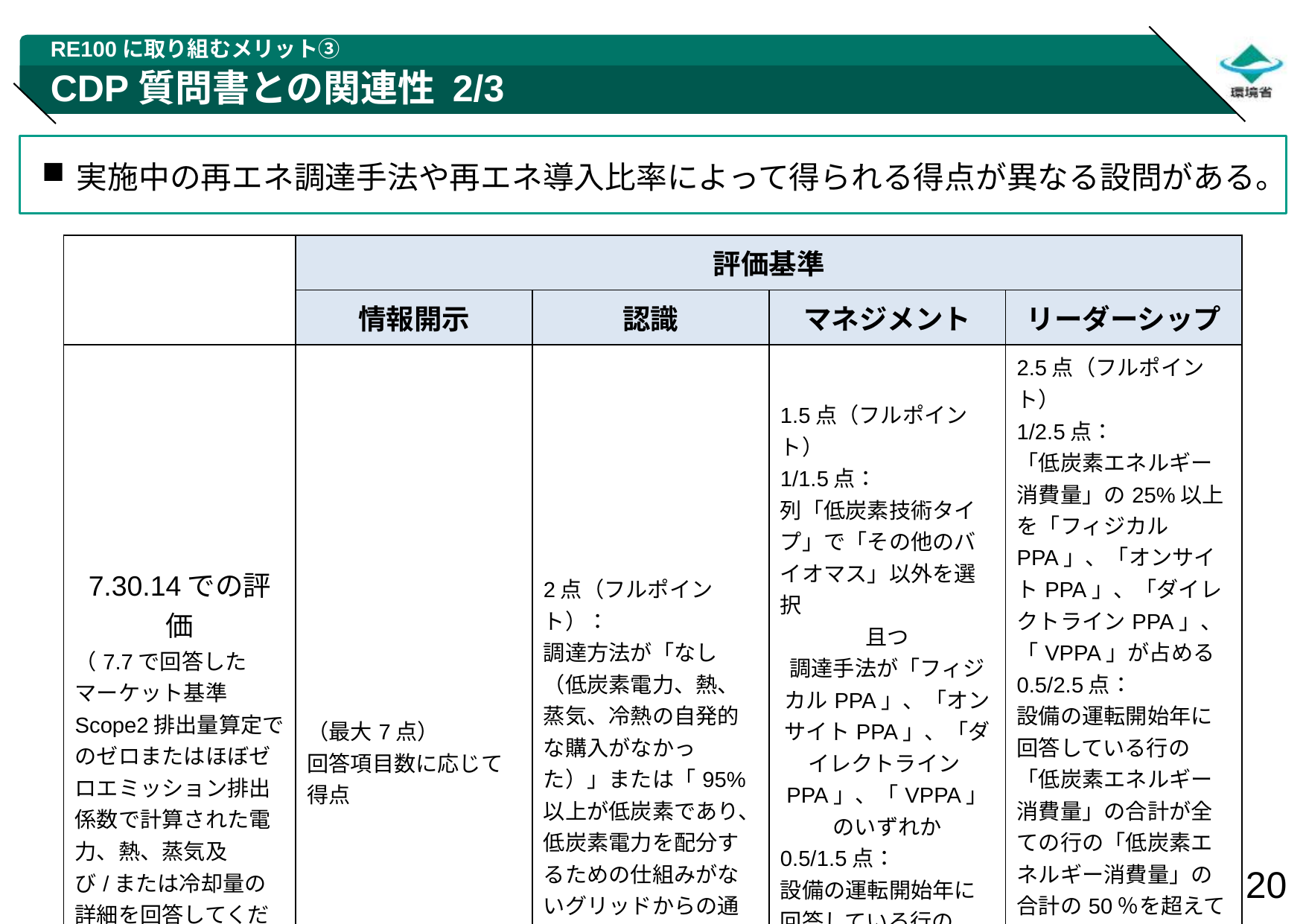

RE100に取り組むメリット③
# CDP質問書との関連性 2/3
実施中の再エネ調達手法や再エネ導入比率によって得られる得点が異なる設問がある。
|  | 評価基準 |  |  |  |
| --- | --- | --- | --- | --- |
|  | 情報開示 | 認識 | マネジメント | リーダーシップ |
| 7.30.14での評価 （7.7で回答したマーケット基準Scope2排出量算定でのゼロまたはほぼゼロエミッション排出係数で計算された電力、熱、蒸気及び/または冷却量の詳細を回答してください） | （最大7点） 回答項目数に応じて得点 | 2点（フルポイント）： 調達方法が「なし（低炭素電力、熱、蒸気、冷熱の自発的な購入がなかった）」または「95%以上が低炭素であり、低炭素電力を配分するための仕組みがないグリッドからの通常電力供給」でない | 1.5点（フルポイント） 1/1.5点： 列「低炭素技術タイプ」で「その他のバイオマス」以外を選択 且つ 調達手法が「フィジカルPPA」、「オンサイトPPA」、「ダイレクトラインPPA」、「VPPA」のいずれか 0.5/1.5点： 設備の運転開始年に回答している行の「低炭素エネルギー消費量」の合計が全ての行の「低炭素エネルギー消費量」の合計の25％を超えている | 2.5点（フルポイント） 1/2.5点： 「低炭素エネルギー消費量」の25%以上を「フィジカルPPA」、「オンサイトPPA」、「ダイレクトラインPPA」、「VPPA」が占める 0.5/2.5点： 設備の運転開始年に回答している行の「低炭素エネルギー消費量」の合計が全ての行の「低炭素エネルギー消費量」の合計の50％を超えている 1/2.5点： 「低炭素エネルギー消費量」の合計が7.30.1の「総エネルギー消費量」の10％を超えている ※一部行を除く |